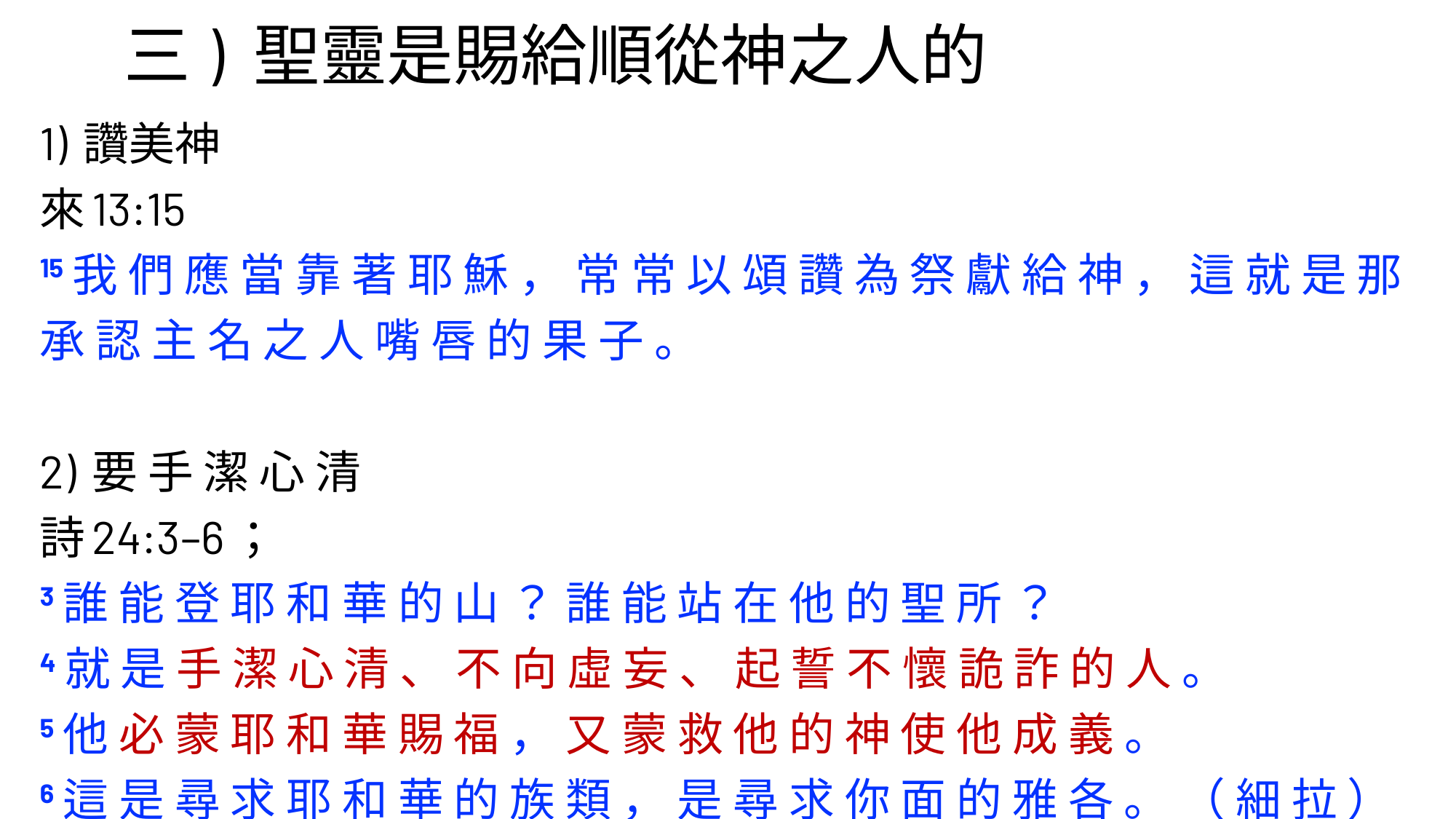

# 三) 聖靈是賜給順從神之人的
1) 讚美神
來13:15
15 我 們 應 當 靠 著 耶 穌 ， 常 常 以 頌 讚 為 祭 獻 給 神 ， 這 就 是 那 承 認 主 名 之 人 嘴 唇 的 果 子 。

2) 要 手 潔 心 清
詩24:3–6；
3 誰 能 登 耶 和 華 的 山 ？ 誰 能 站 在 他 的 聖 所 ？
4 就 是 手 潔 心 清 、 不 向 虛 妄 、 起 誓 不 懷 詭 詐 的 人 。
5 他 必 蒙 耶 和 華 賜 福 ， 又 蒙 救 他 的 神 使 他 成 義 。
6 這 是 尋 求 耶 和 華 的 族 類 ， 是 尋 求 你 面 的 雅 各 。 （ 細 拉 ）